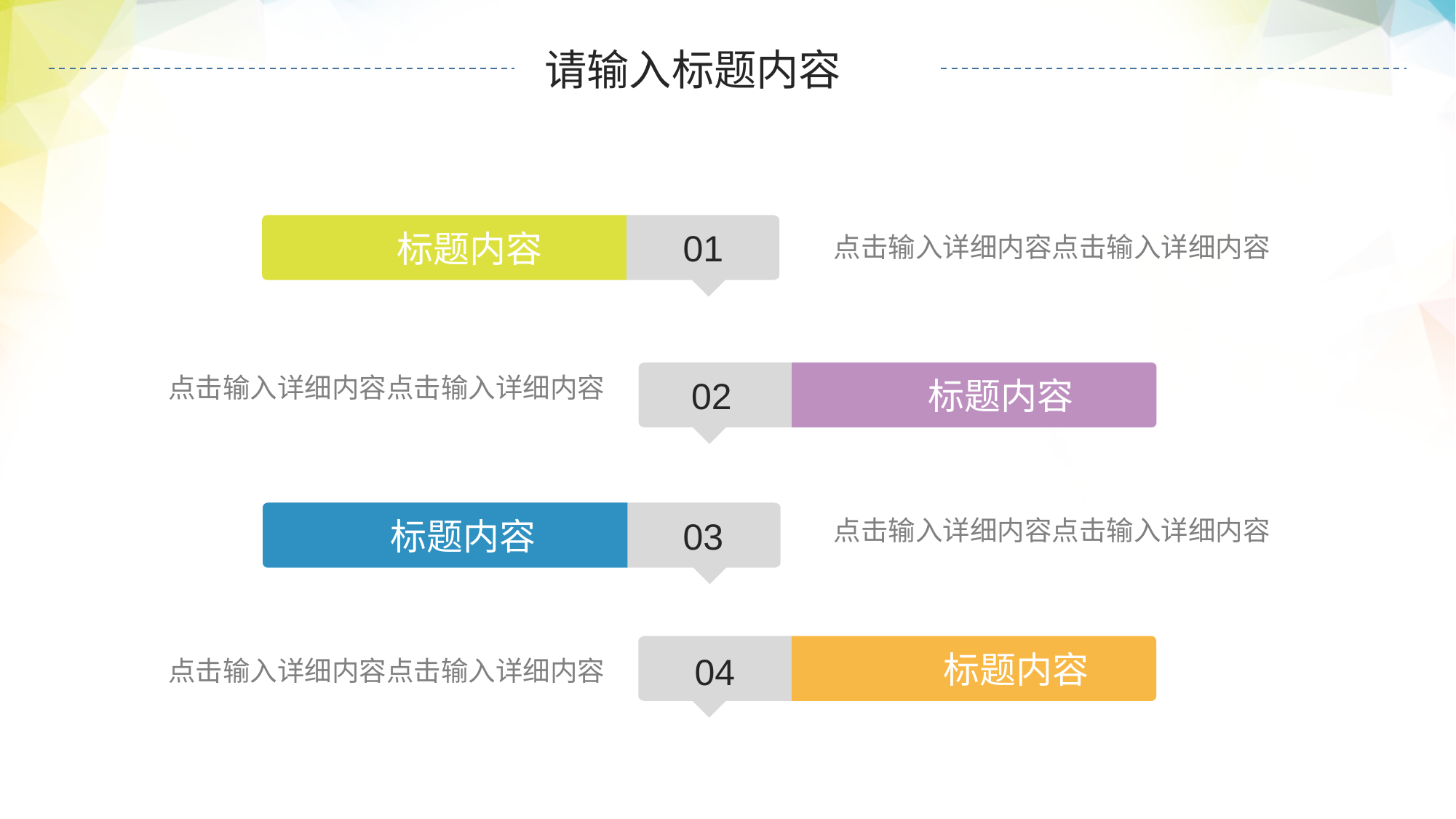

请输入标题内容

01
标题内容
点击输入详细内容点击输入详细内容

02
标题内容
点击输入详细内容点击输入详细内容

03
标题内容
点击输入详细内容点击输入详细内容

标题内容
04
点击输入详细内容点击输入详细内容